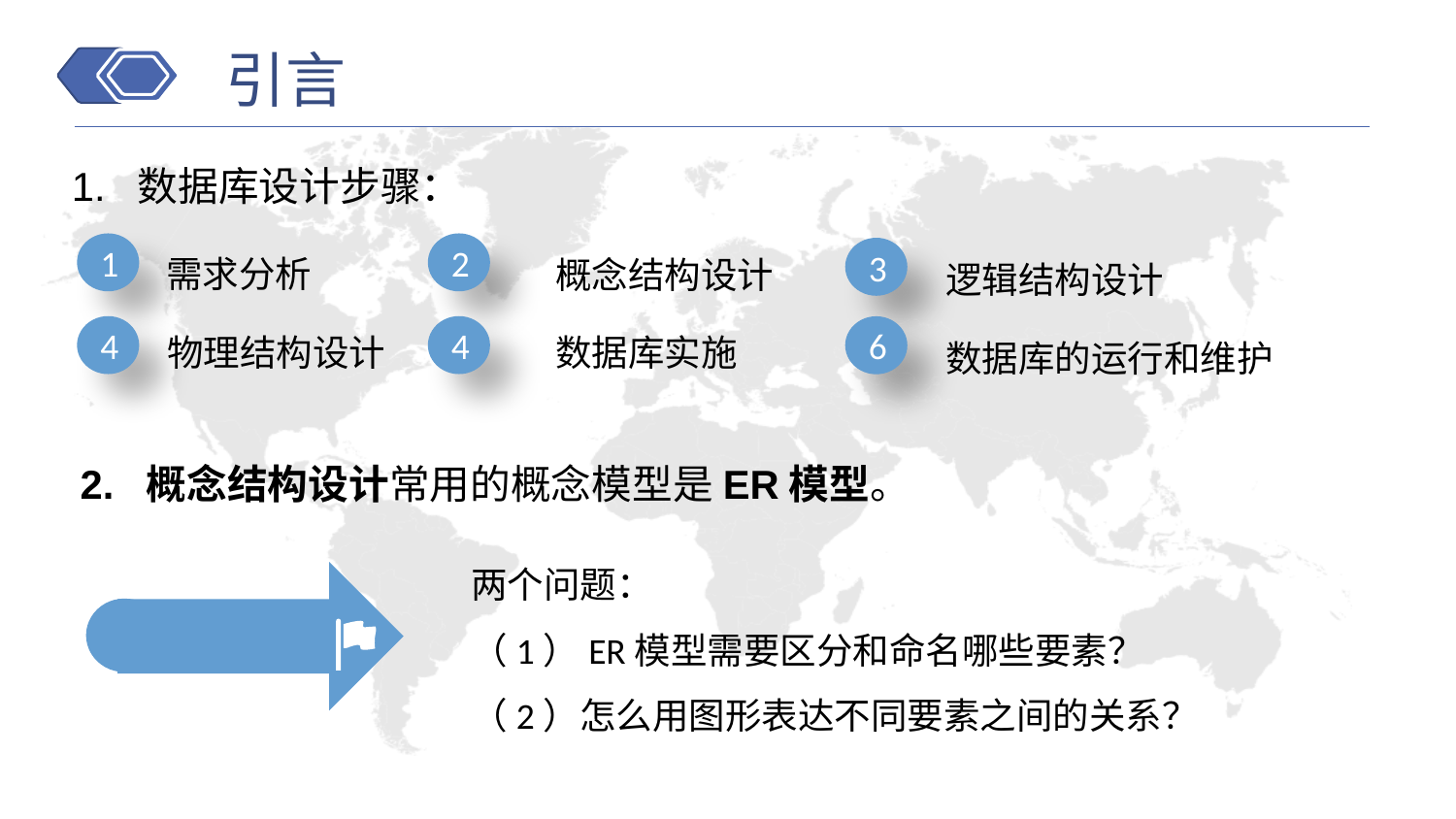

引言

1.  数据库设计步骤：
需求分析
1
2
3
概念结构设计
逻辑结构设计
4
4
6
数据库的运行和维护
物理结构设计
数据库实施
2.  概念结构设计常用的概念模型是ER模型。

两个问题：
（1）ER模型需要区分和命名哪些要素？
（2）怎么用图形表达不同要素之间的关系？